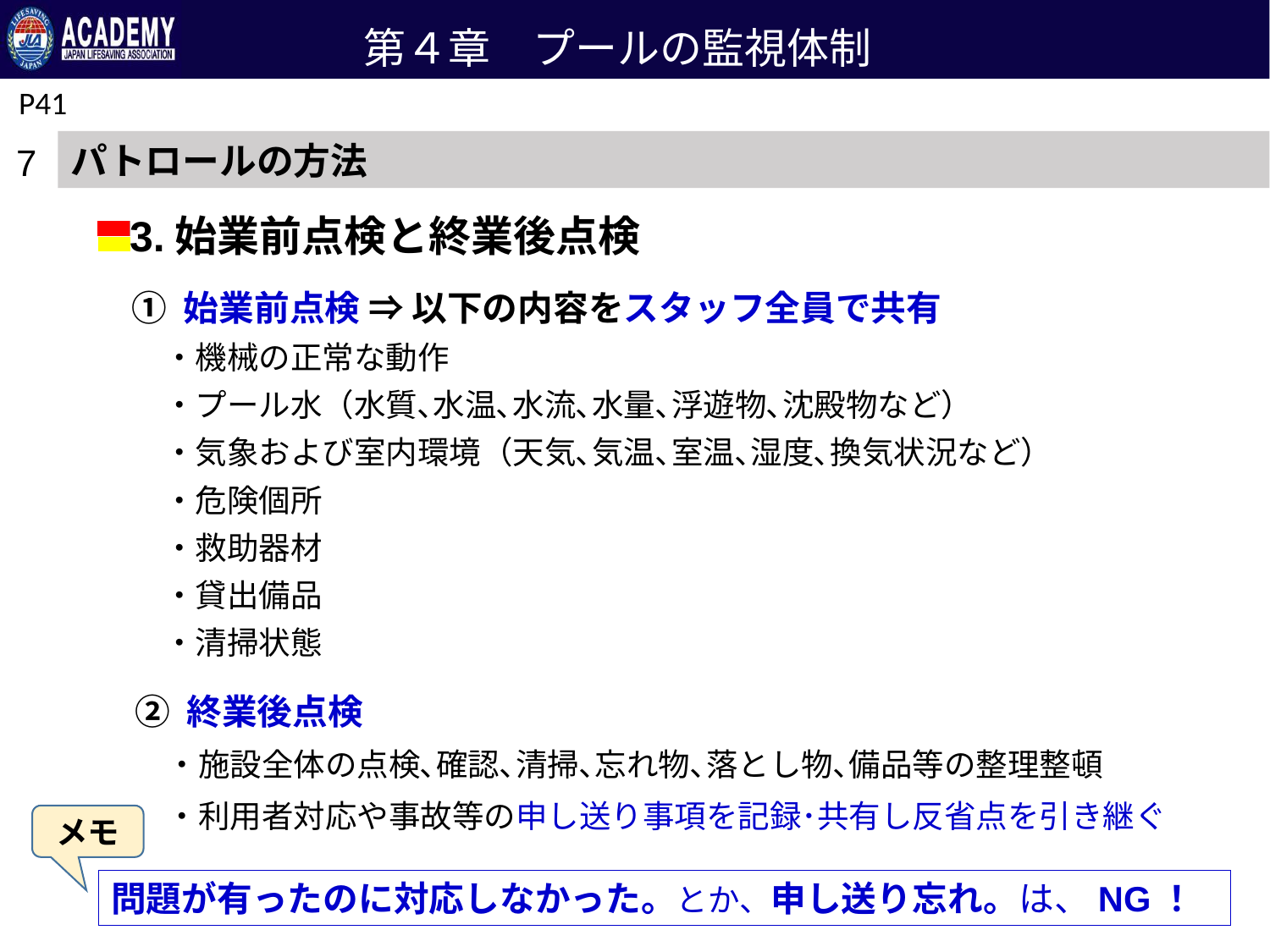

第４章　プールの監視体制
P41
パトロールの方法
7
3.始業前点検と終業後点検
① 始業前点検 ⇒ 以下の内容をスタッフ全員で共有
　・機械の正常な動作
　・プール水（水質､水温､水流､水量､浮遊物､沈殿物など）
　・気象および室内環境（天気､気温､室温､湿度､換気状況など）
　・危険個所
　・救助器材
　・貸出備品
　・清掃状態
② 終業後点検
　・施設全体の点検､確認､清掃､忘れ物､落とし物､備品等の整理整頓
　・利用者対応や事故等の申し送り事項を記録･共有し反省点を引き継ぐ
メモ
問題が有ったのに対応しなかった。とか、申し送り忘れ。は、NG！